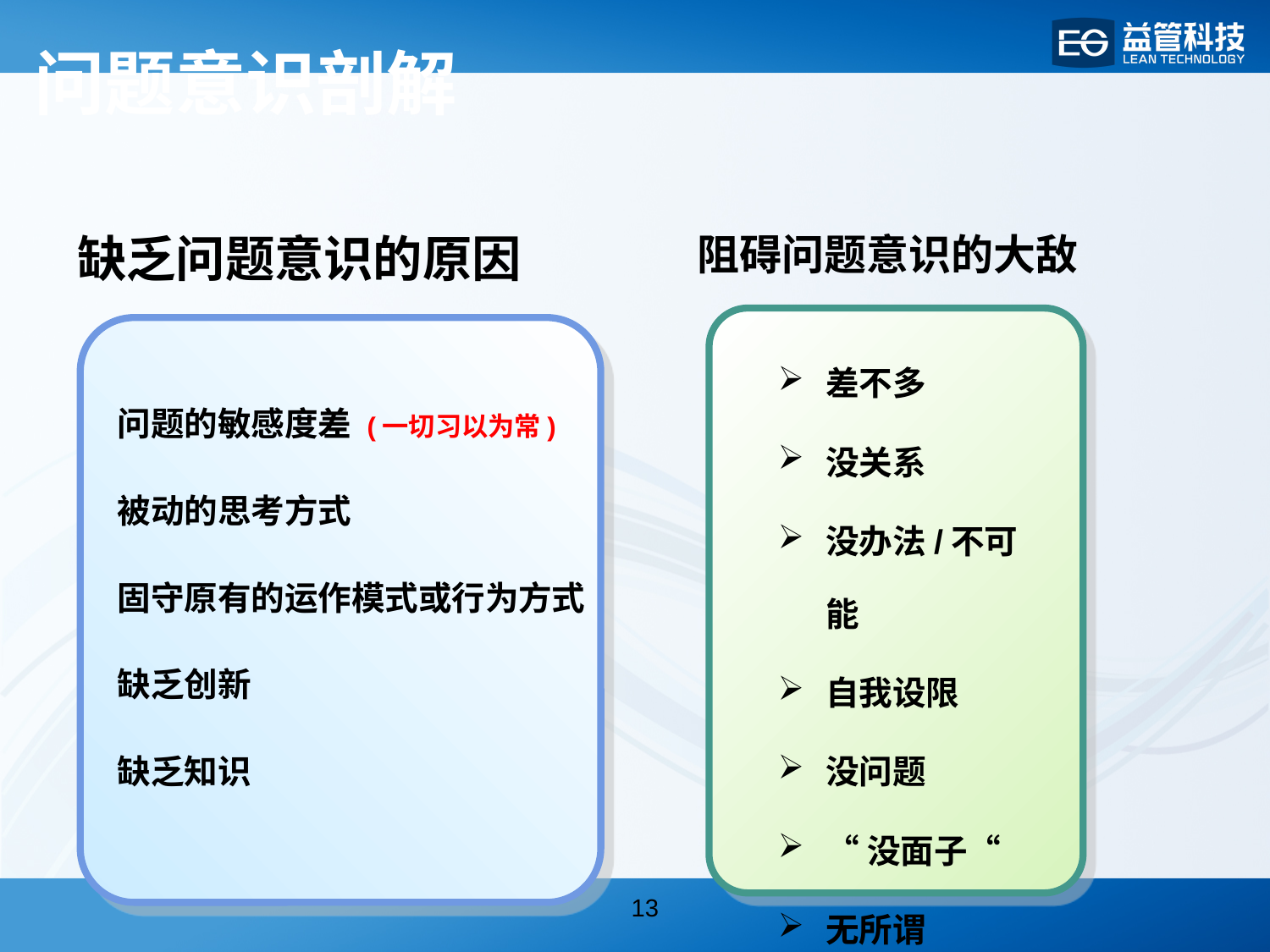

# 问题意识剖解
阻碍问题意识的大敌
缺乏问题意识的原因

差不多
没关系
没办法/不可能
自我设限
没问题
“没面子“
无所谓
问题的敏感度差 (一切习以为常)
被动的思考方式
固守原有的运作模式或行为方式
缺乏创新
缺乏知识